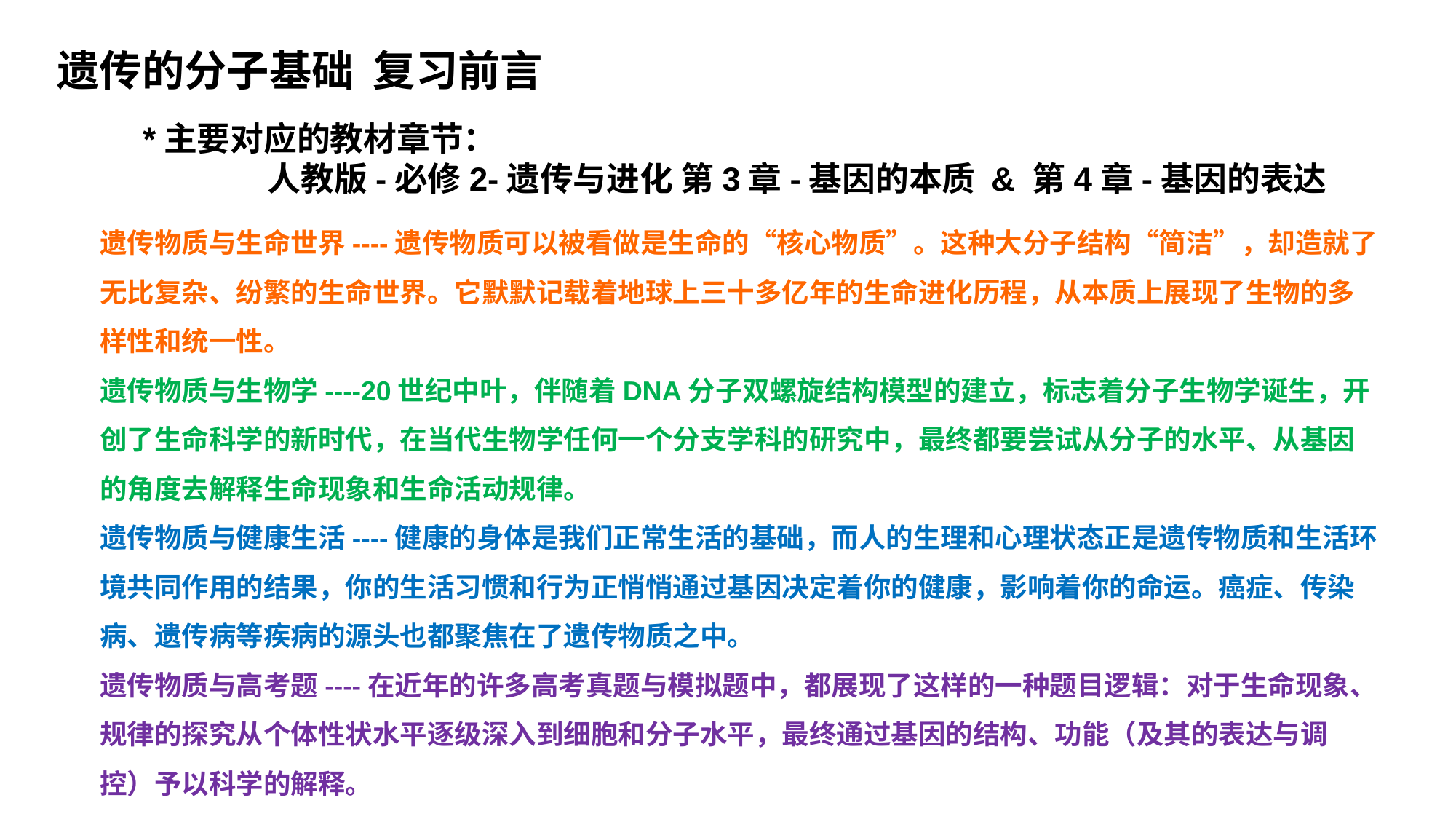

遗传的分子基础  复习前言
*主要对应的教材章节：
人教版-必修2-遗传与进化 第3章-基因的本质 & 第4章-基因的表达
遗传物质与生命世界----遗传物质可以被看做是生命的“核心物质”。这种大分子结构“简洁”，却造就了无比复杂、纷繁的生命世界。它默默记载着地球上三十多亿年的生命进化历程，从本质上展现了生物的多样性和统一性。
遗传物质与生物学----20世纪中叶，伴随着DNA分子双螺旋结构模型的建立，标志着分子生物学诞生，开创了生命科学的新时代，在当代生物学任何一个分支学科的研究中，最终都要尝试从分子的水平、从基因的角度去解释生命现象和生命活动规律。
遗传物质与健康生活----健康的身体是我们正常生活的基础，而人的生理和心理状态正是遗传物质和生活环境共同作用的结果，你的生活习惯和行为正悄悄通过基因决定着你的健康，影响着你的命运。癌症、传染病、遗传病等疾病的源头也都聚焦在了遗传物质之中。
遗传物质与高考题----在近年的许多高考真题与模拟题中，都展现了这样的一种题目逻辑：对于生命现象、规律的探究从个体性状水平逐级深入到细胞和分子水平，最终通过基因的结构、功能（及其的表达与调控）予以科学的解释。